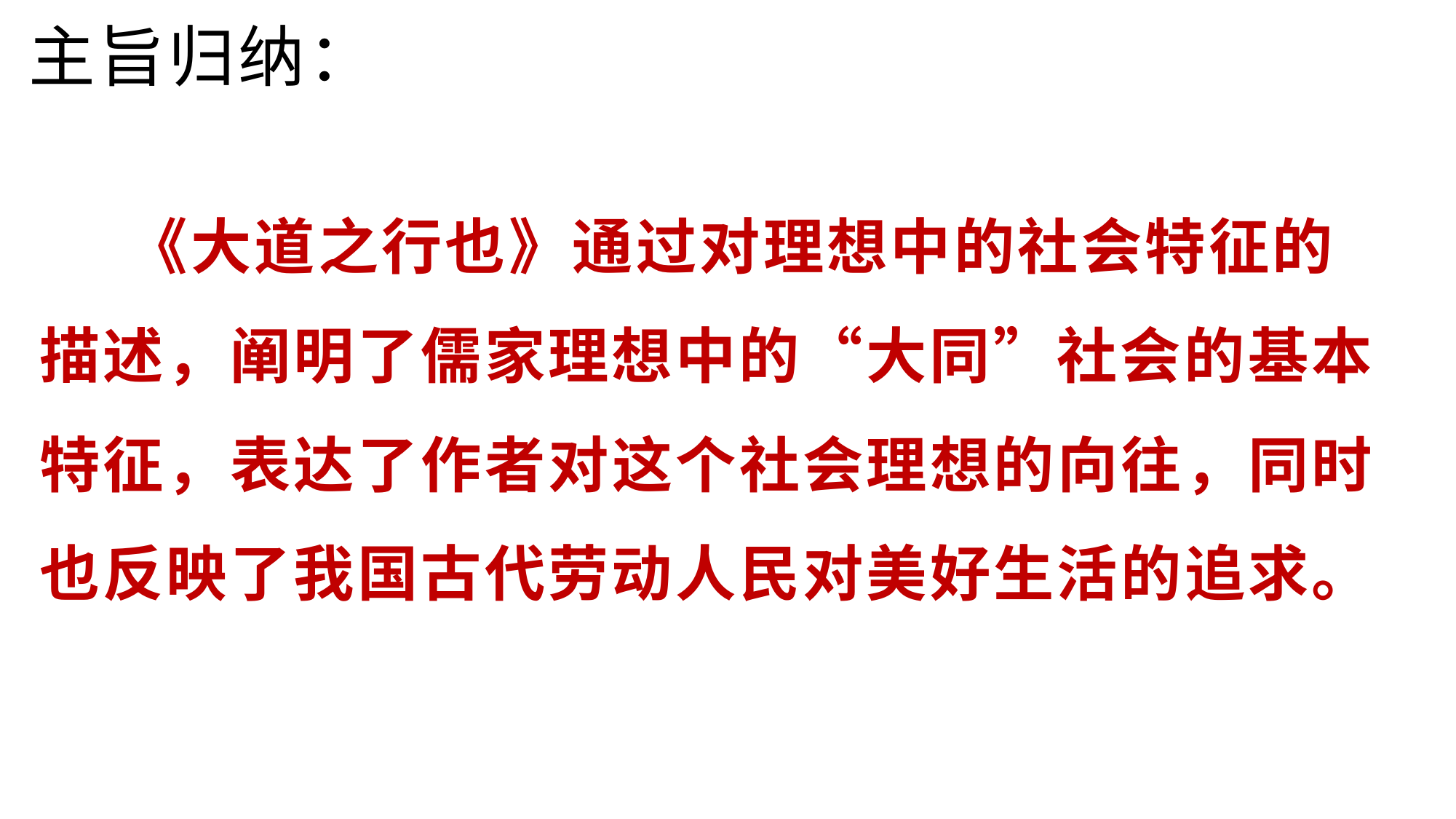

主旨归纳：
# 《大道之行也》通过对理想中的社会特征的描述，阐明了儒家理想中的“大同”社会的基本特征，表达了作者对这个社会理想的向往，同时也反映了我国古代劳动人民对美好生活的追求。